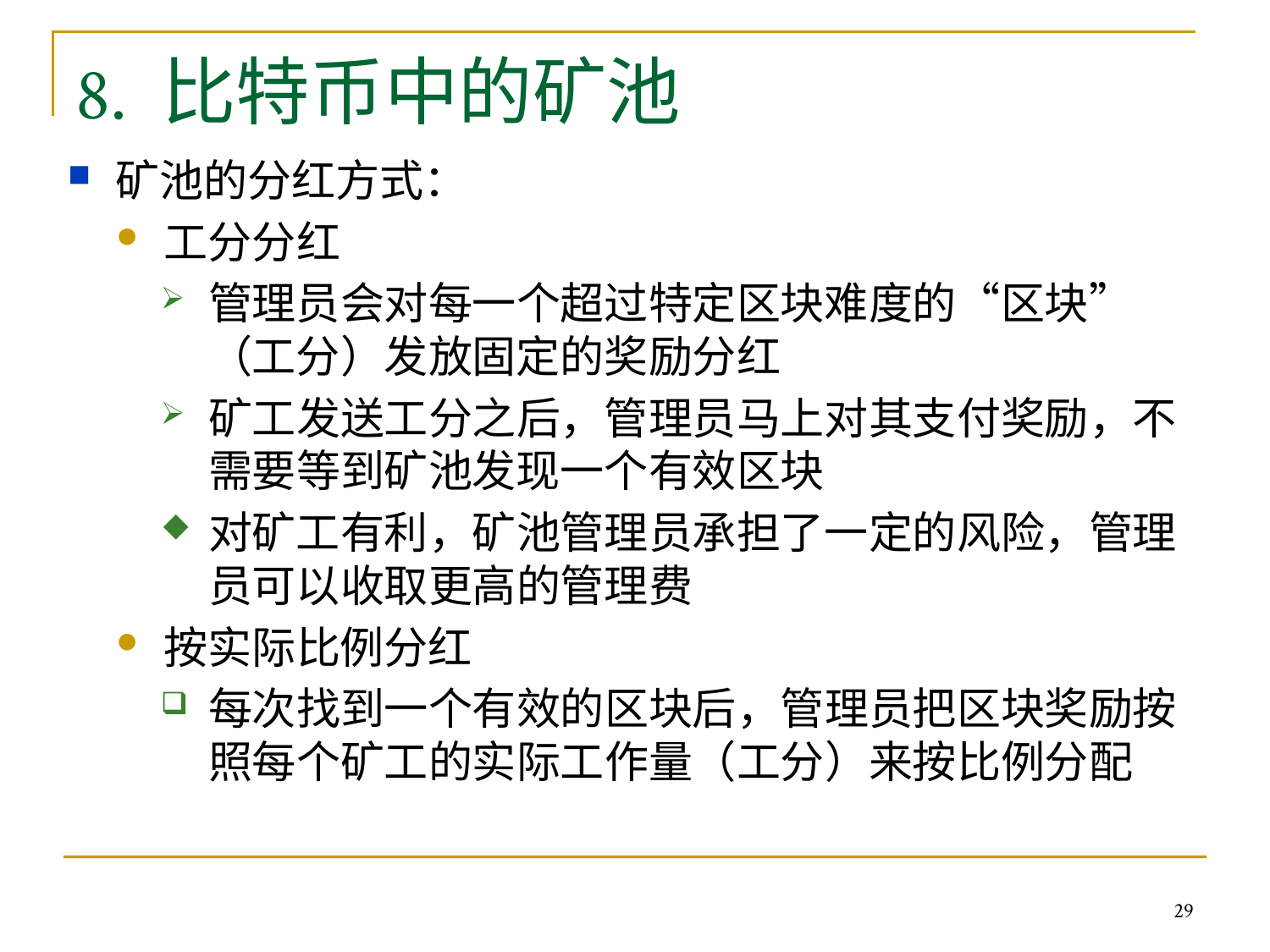

8. 比特币中的矿池
矿池的分红方式：
工分分红
管理员会对每一个超过特定区块难度的“区块”（工分）发放固定的奖励分红
矿工发送工分之后，管理员马上对其支付奖励，不需要等到矿池发现一个有效区块
对矿工有利，矿池管理员承担了一定的风险，管理员可以收取更高的管理费
按实际比例分红
每次找到一个有效的区块后，管理员把区块奖励按照每个矿工的实际工作量（工分）来按比例分配

29